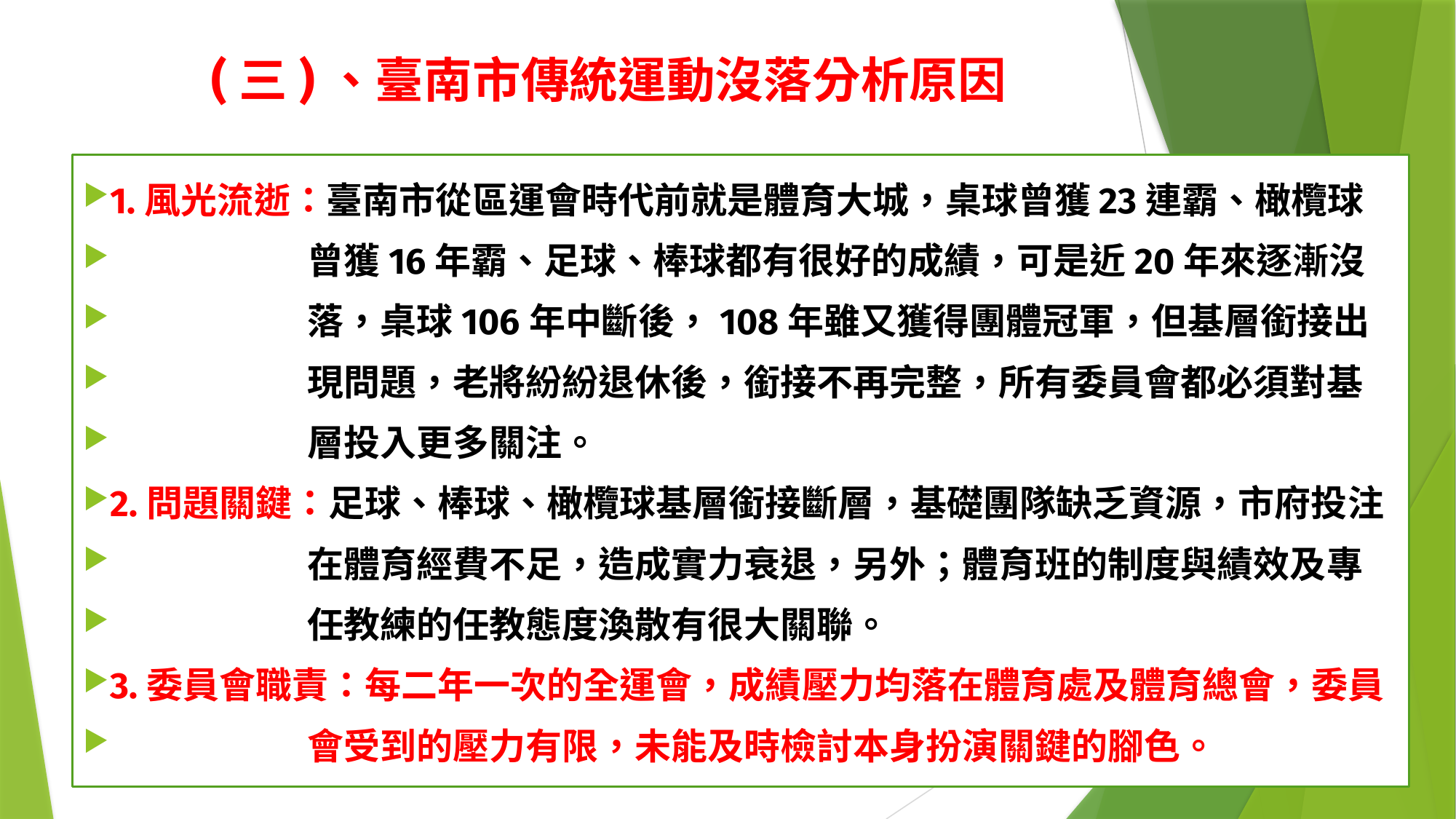

# (三)、臺南市傳統運動沒落分析原因
1.風光流逝：臺南市從區運會時代前就是體育大城，桌球曾獲23連霸、橄欖球
                       曾獲16年霸、足球、棒球都有很好的成績，可是近20年來逐漸沒
                       落，桌球106年中斷後，108年雖又獲得團體冠軍，但基層銜接出
                       現問題，老將紛紛退休後，銜接不再完整，所有委員會都必須對基
                       層投入更多關注。
2.問題關鍵：足球、棒球、橄欖球基層銜接斷層，基礎團隊缺乏資源，市府投注
                       在體育經費不足，造成實力衰退，另外；體育班的制度與績效及專
                       任教練的任教態度渙散有很大關聯。
3.委員會職責：每二年一次的全運會，成績壓力均落在體育處及體育總會，委員
                       會受到的壓力有限，未能及時檢討本身扮演關鍵的腳色。